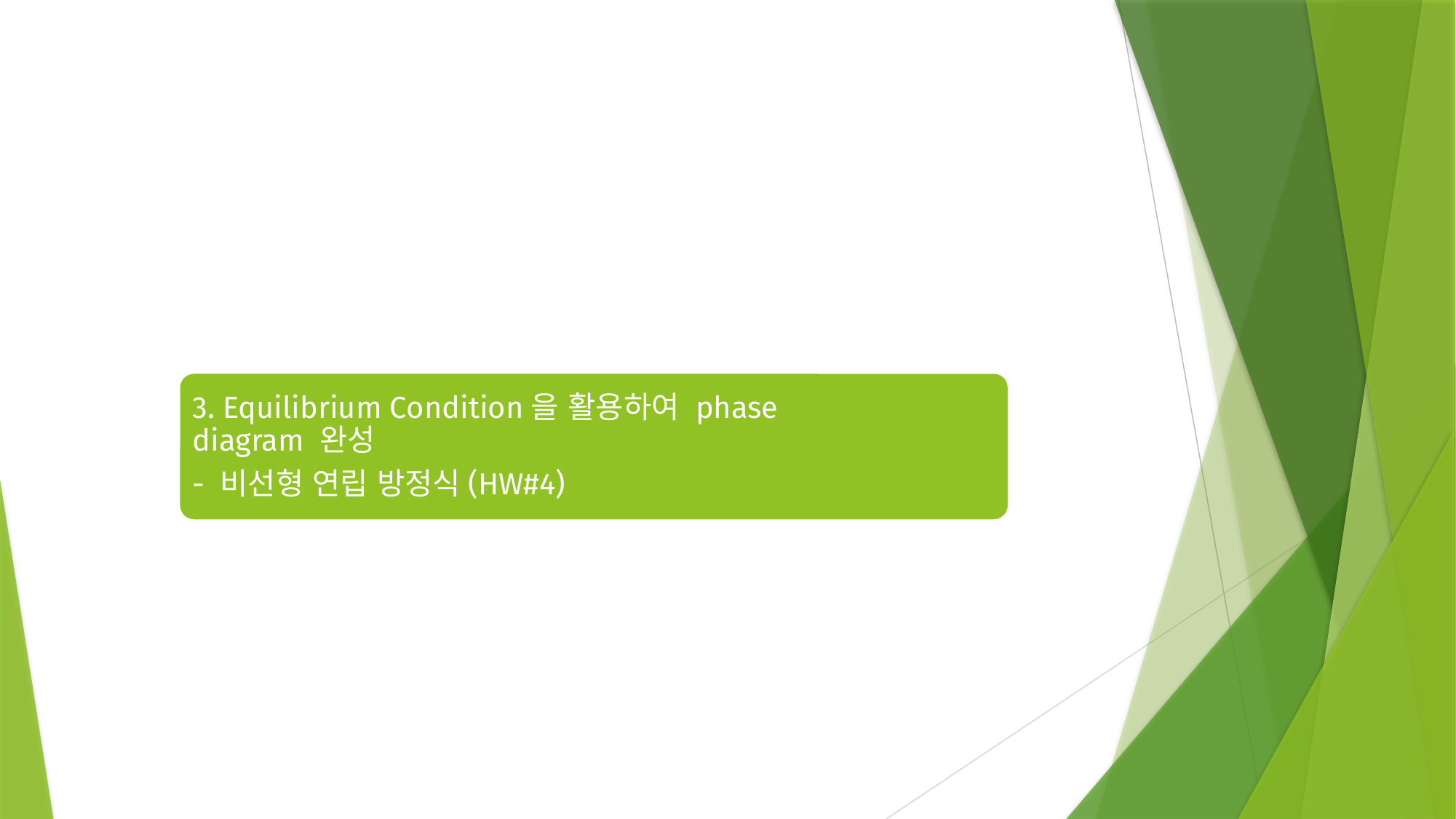

#

3. Equilibrium Condition을 활용하여 phase diagram 완성
- 비선형 연립 방정식(HW#4)